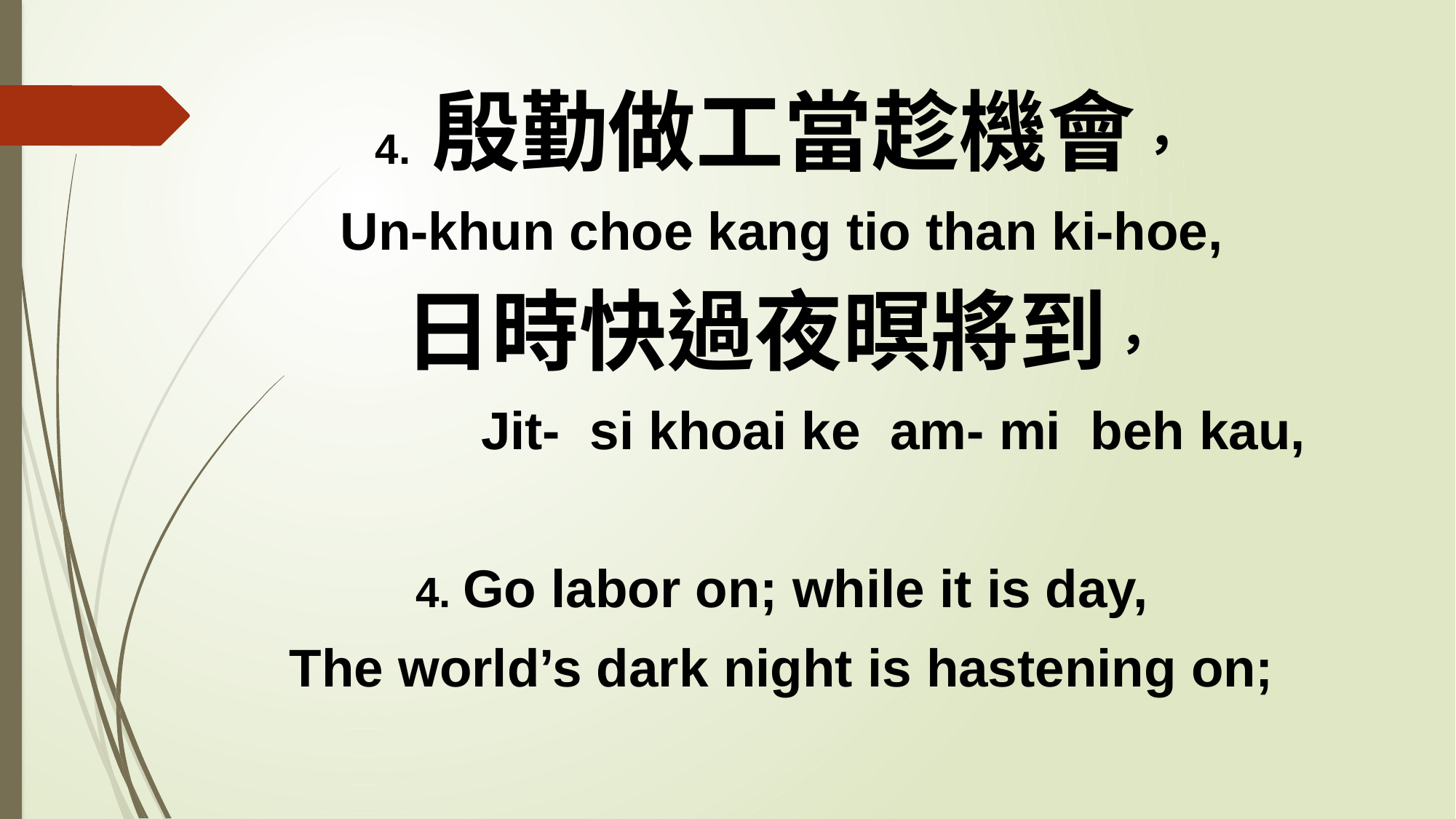

4. 殷勤做工當趁機會，
Un-khun choe kang tio than ki-hoe,
日時快過夜暝將到，
                 Jit-  si khoai ke  am- mi  beh kau,

4. Go labor on; while it is day,
The world’s dark night is hastening on;